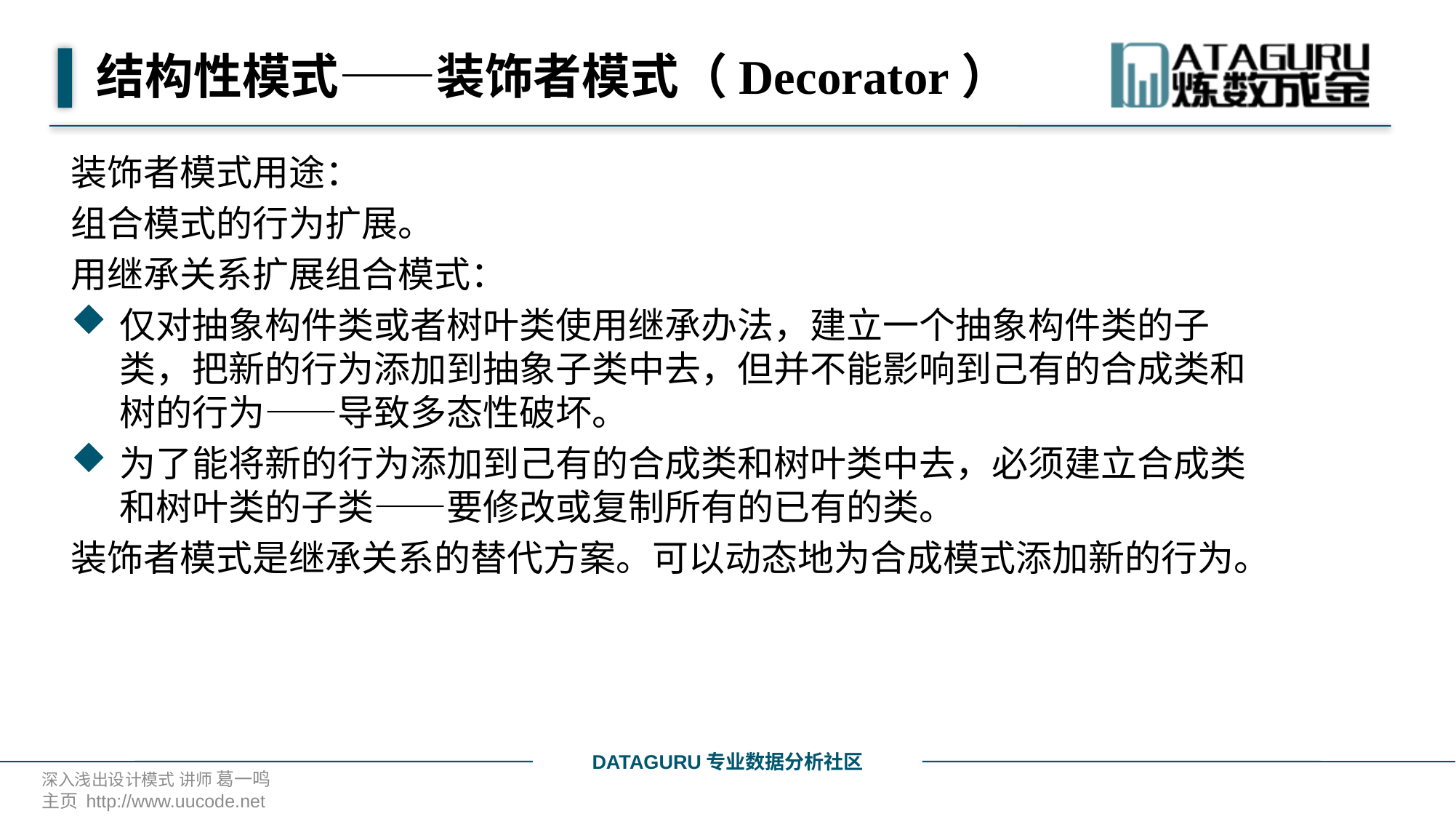

# 结构性模式——装饰者模式（Decorator）
装饰者模式用途：
组合模式的行为扩展。
用继承关系扩展组合模式：
仅对抽象构件类或者树叶类使用继承办法，建立一个抽象构件类的子类，把新的行为添加到抽象子类中去，但并不能影响到己有的合成类和树的行为——导致多态性破坏。
为了能将新的行为添加到己有的合成类和树叶类中去，必须建立合成类和树叶类的子类——要修改或复制所有的已有的类。
装饰者模式是继承关系的替代方案。可以动态地为合成模式添加新的行为。